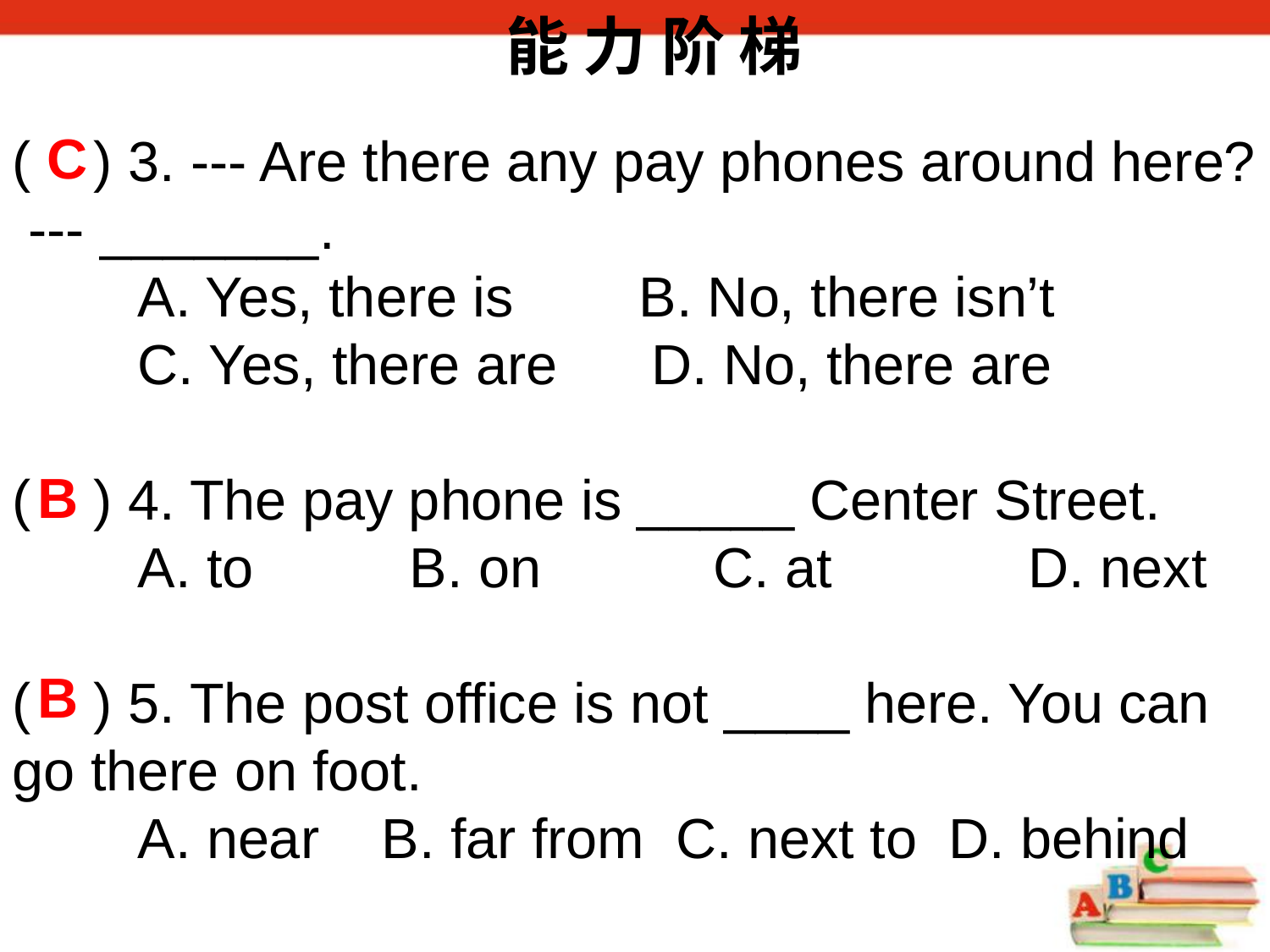

能 力 阶 梯
C
(    ) 3. --- Are there any pay phones around here?  --- _______.
        A. Yes, there is        B. No, there isn’t
        C. Yes, there are      D. No, there are

(    ) 4. The pay phone is _____ Center Street.
        A. to          B. on           C. at            	D. next

(    ) 5. The post office is not ____ here. You can go there on foot.
        A. near    B. far from  C. next to  D. behind
B
B